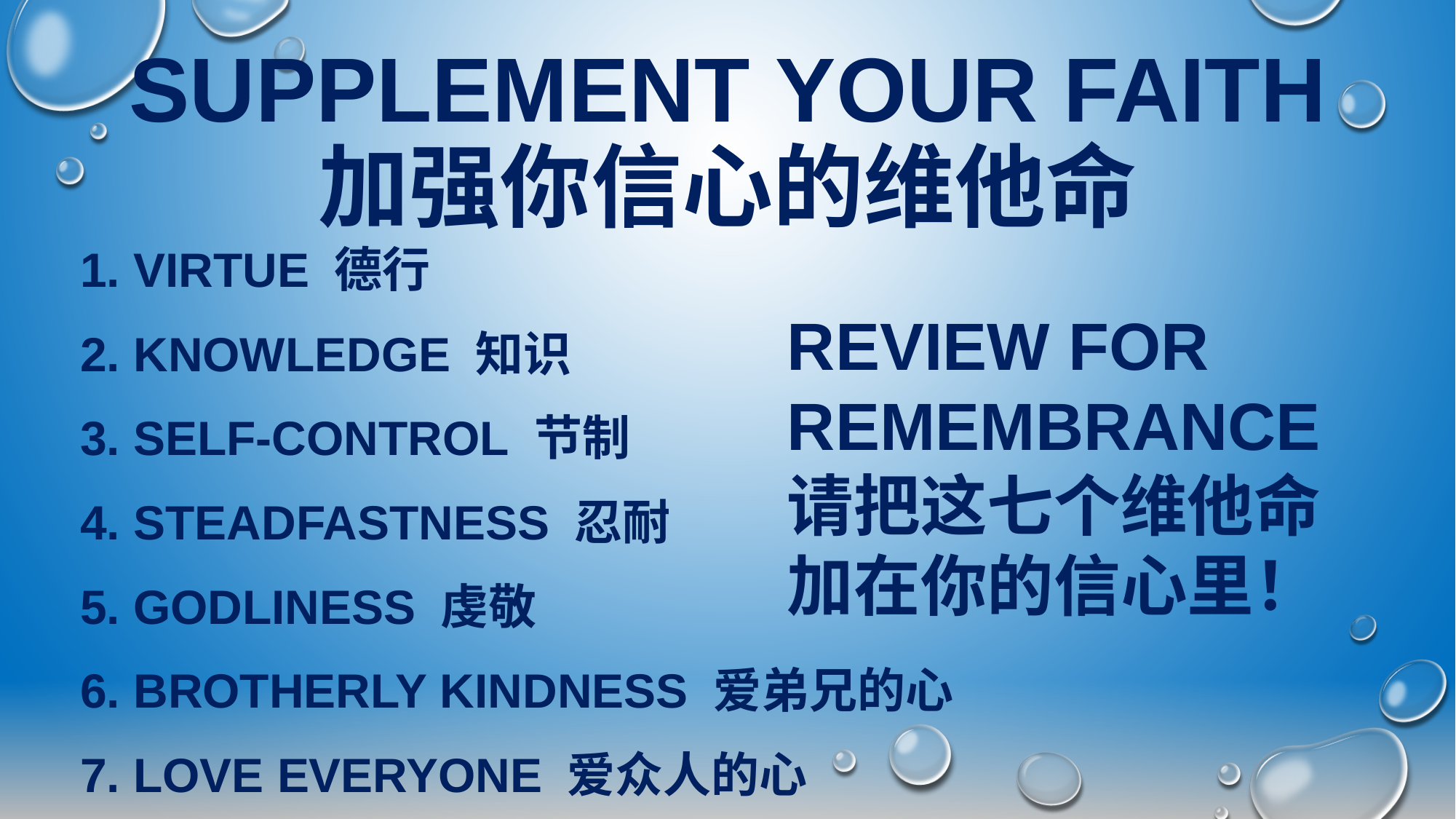

# Supplement your faith 加强你信心的维他命
1. VIRTUE 德行
2. KNOWLEDGE 知识
3. SELF-CONTROL 节制
4. STEADFASTNESS 忍耐
5. GODLINESS 虔敬
6. BROTHERLY KINDNESS 爱弟兄的心
7. LOVE EVERYONE 爱众人的心
REVIEW FOR
REMEMBRANCE
请把这七个维他命
加在你的信心里！